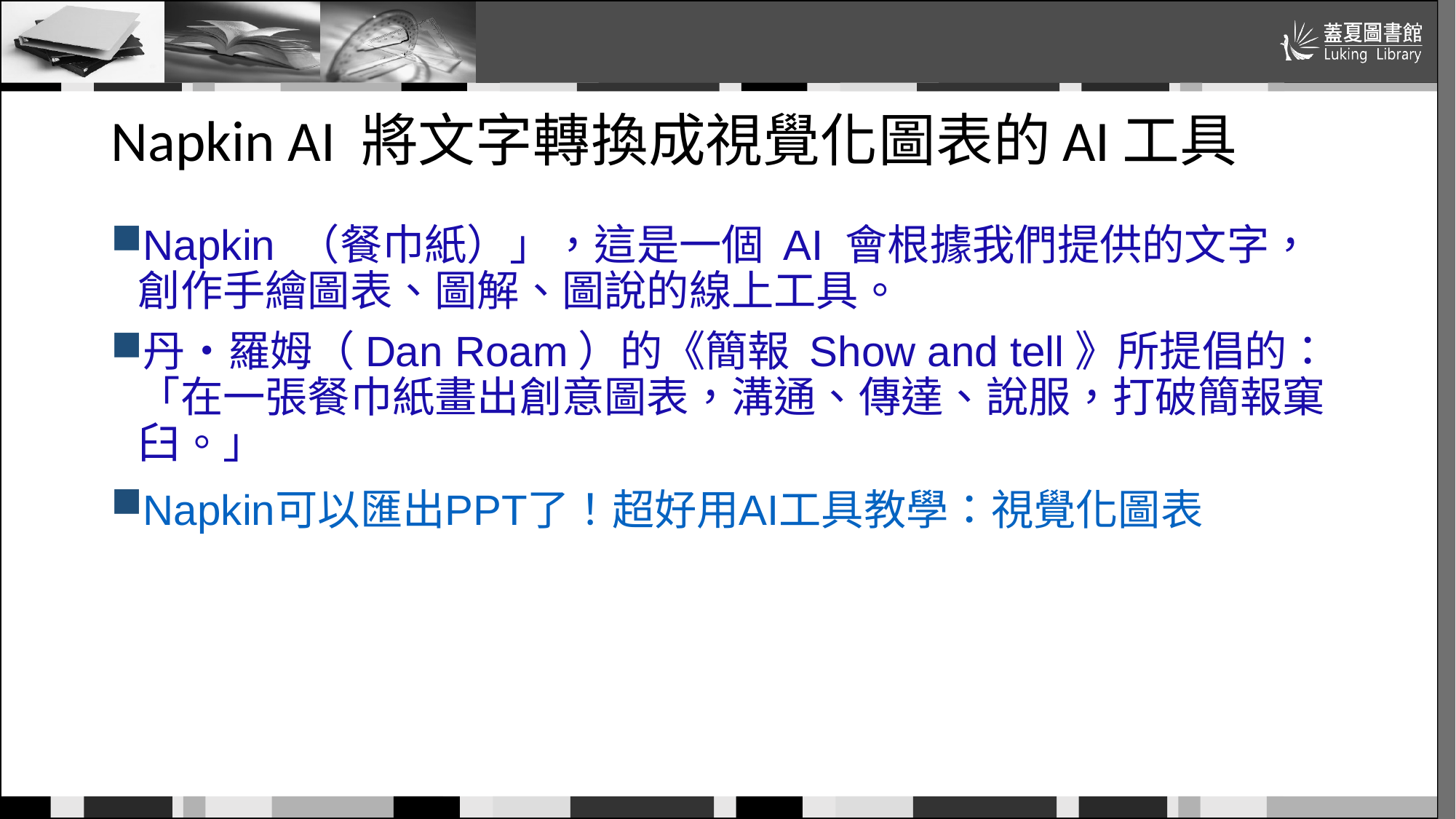

# Napkin AI 將文字轉換成視覺化圖表的AI工具
Napkin （餐巾紙）」，這是一個 AI 會根據我們提供的文字，創作手繪圖表、圖解、圖說的線上工具。
丹‧羅姆（Dan Roam）的《簡報 Show and tell》所提倡的：「在一張餐巾紙畫出創意圖表，溝通、傳達、說服，打破簡報窠臼。」
Napkin可以匯出PPT了！超好用AI工具教學：視覺化圖表